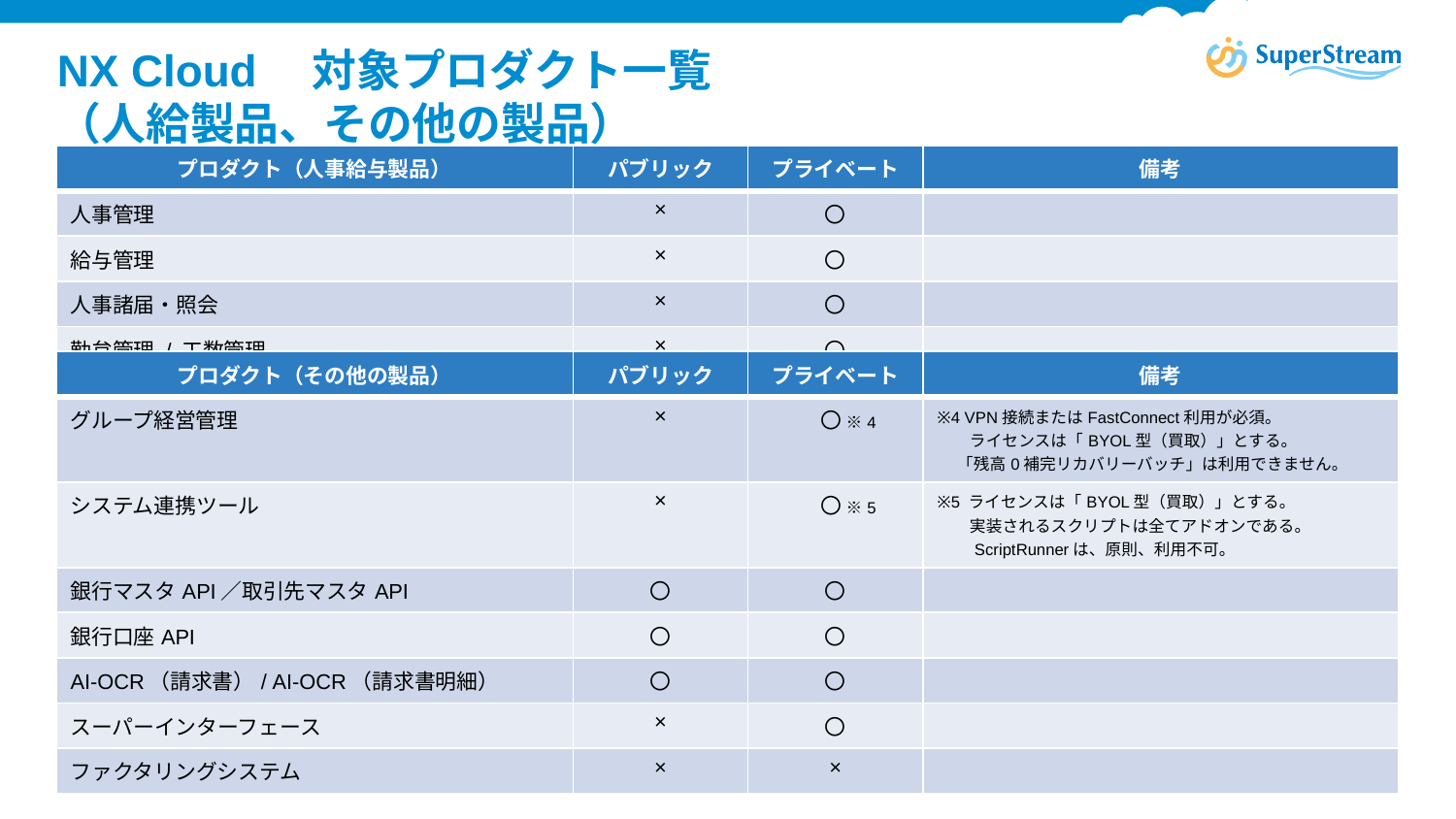

# NX Cloud　対象プロダクト一覧 （人給製品、その他の製品）
| プロダクト（人事給与製品） | パブリック | プライベート | 備考 |
| --- | --- | --- | --- |
| 人事管理 | × | 〇 |  |
| 給与管理 | × | 〇 |  |
| 人事諸届・照会 | × | 〇 |  |
| 勤怠管理 / 工数管理 | × | 〇 |  |
| プロダクト（その他の製品） | パブリック | プライベート | 備考 |
| --- | --- | --- | --- |
| グループ経営管理 | × | 〇 ※4 | ※4 VPN接続またはFastConnect利用が必須。 　　ライセンスは「BYOL型（買取）」とする。 　 「残高0補完リカバリーバッチ」は利用できません。 |
| システム連携ツール | × | 〇 ※5 | ※5 ライセンスは「BYOL型（買取）」とする。 　　実装されるスクリプトは全てアドオンである。 　　ScriptRunnerは、原則、利用不可。 |
| 銀行マスタAPI／取引先マスタAPI | 〇 | 〇 |  |
| 銀行口座API | 〇 | 〇 |  |
| AI-OCR（請求書）/ AI-OCR（請求書明細） | 〇 | 〇 |  |
| スーパーインターフェース | × | 〇 |  |
| ファクタリングシステム | × | × |  |
© SuperStream Inc. All rights reserved.
20